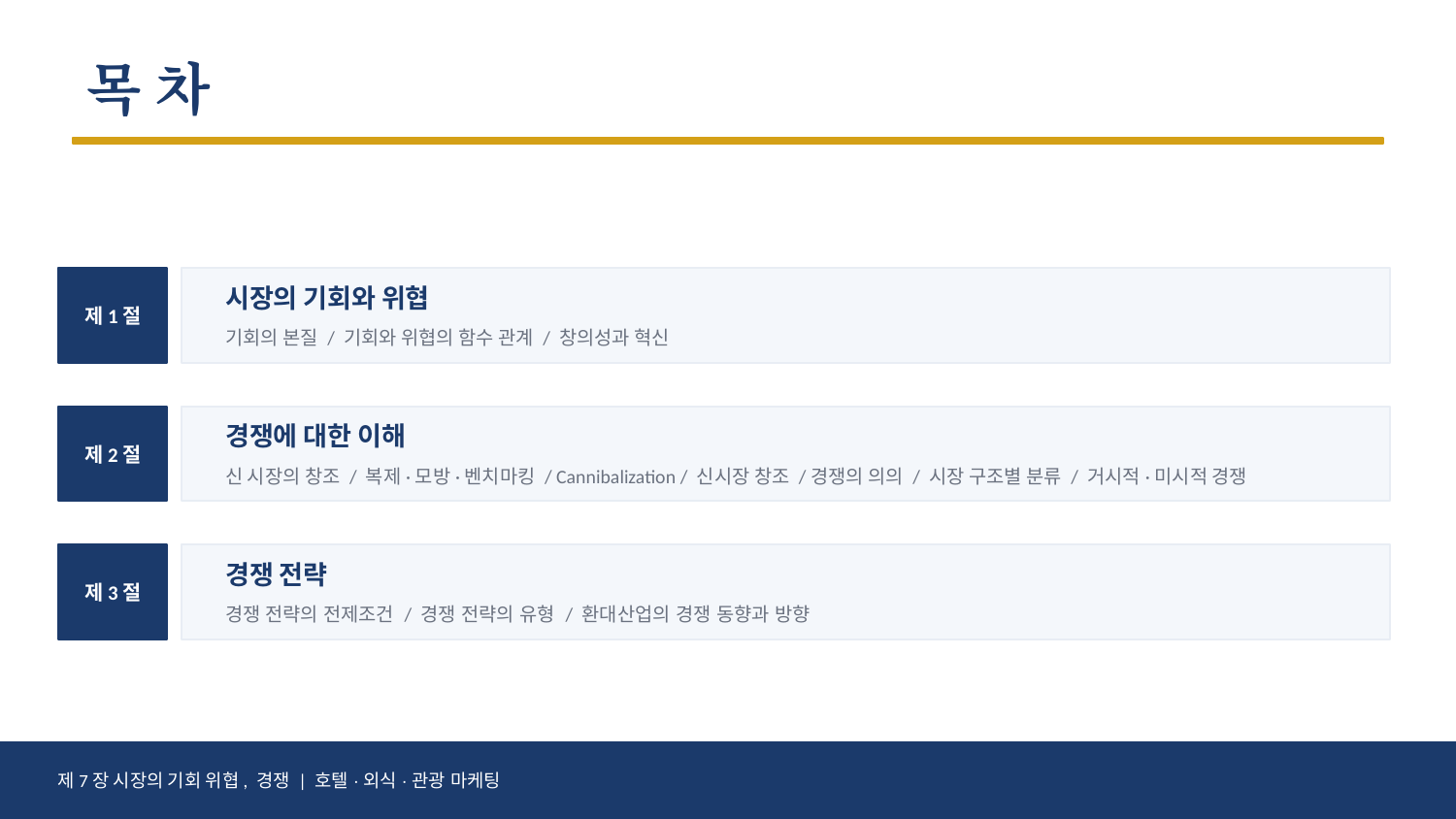

목 차

제1절

시장의 기회와 위협
기회의 본질 / 기회와 위협의 함수 관계 / 창의성과 혁신

제2절

경쟁에 대한 이해
신 시장의 창조 / 복제·모방·벤치마킹 / Cannibalization / 신시장 창조 /경쟁의 의의 / 시장 구조별 분류 / 거시적·미시적 경쟁

제3절

경쟁 전략
경쟁 전략의 전제조건 / 경쟁 전략의 유형 / 환대산업의 경쟁 동향과 방향

제7장 시장의 기회 위협, 경쟁 | 호텔·외식·관광 마케팅